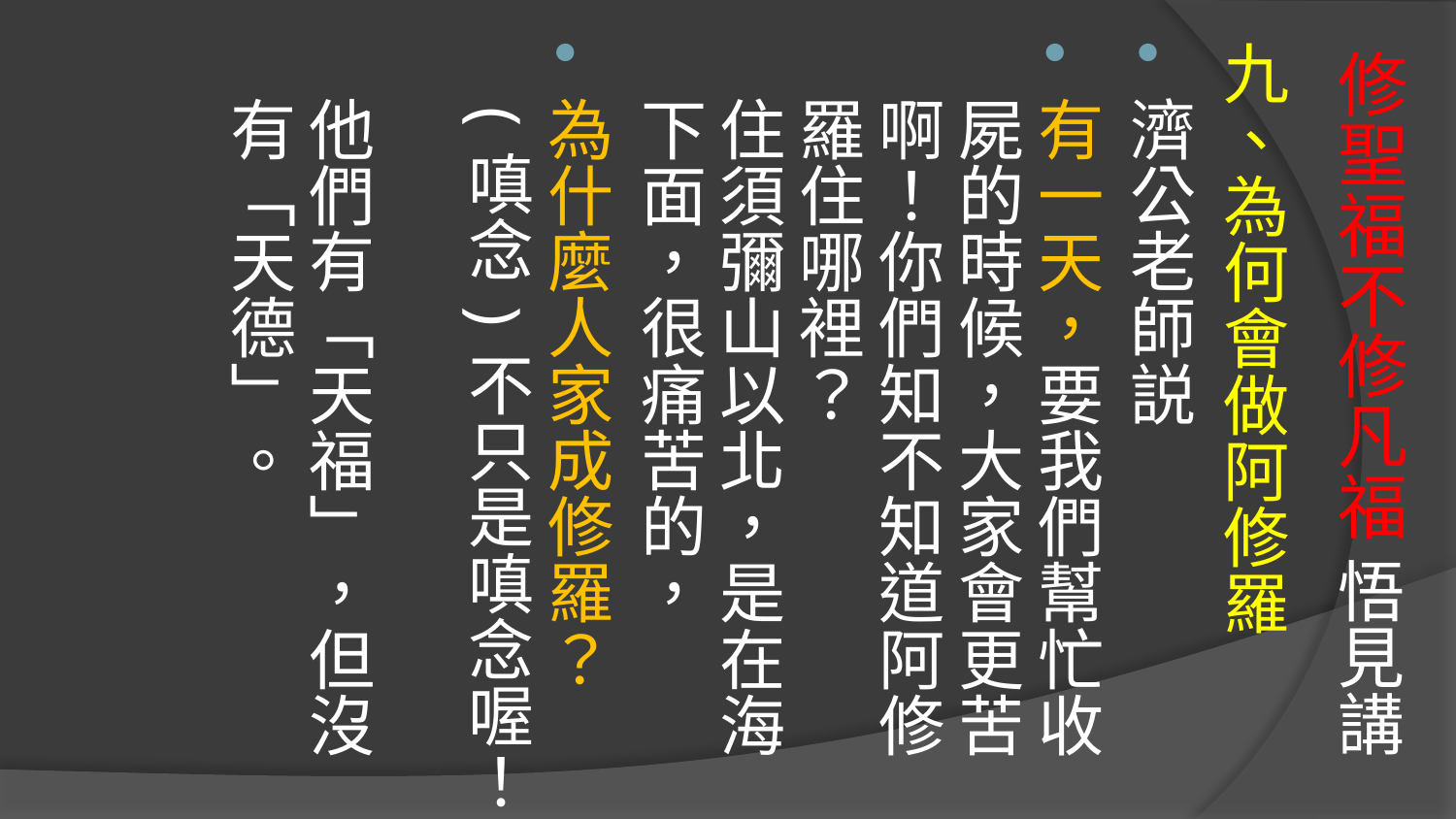

# 修聖福不修凡福 悟見講
九、為何會做阿修羅
濟公老師説
有一天，要我們幫忙收屍的時候，大家會更苦啊！你們知不知道阿修羅住哪裡？
住須彌山以北，是在海下面，很痛苦的，
為什麼人家成修羅？(嗔念)不只是嗔念喔！
他們有「天福」，但沒有「天德」。